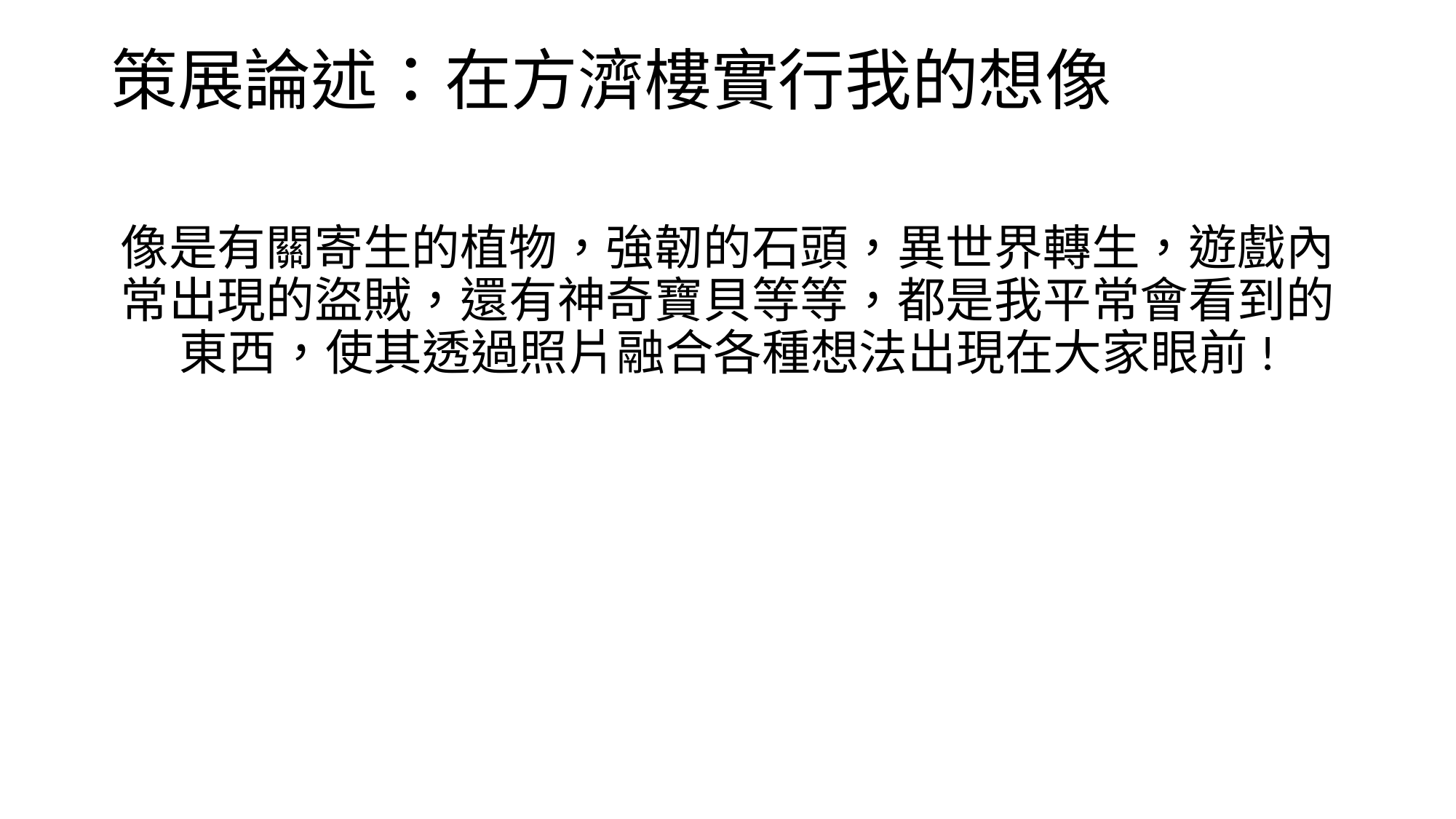

# 策展論述：在方濟樓實行我的想像
像是有關寄生的植物，強韌的石頭，異世界轉生，遊戲內常出現的盜賊，還有神奇寶貝等等，都是我平常會看到的東西，使其透過照片融合各種想法出現在大家眼前!